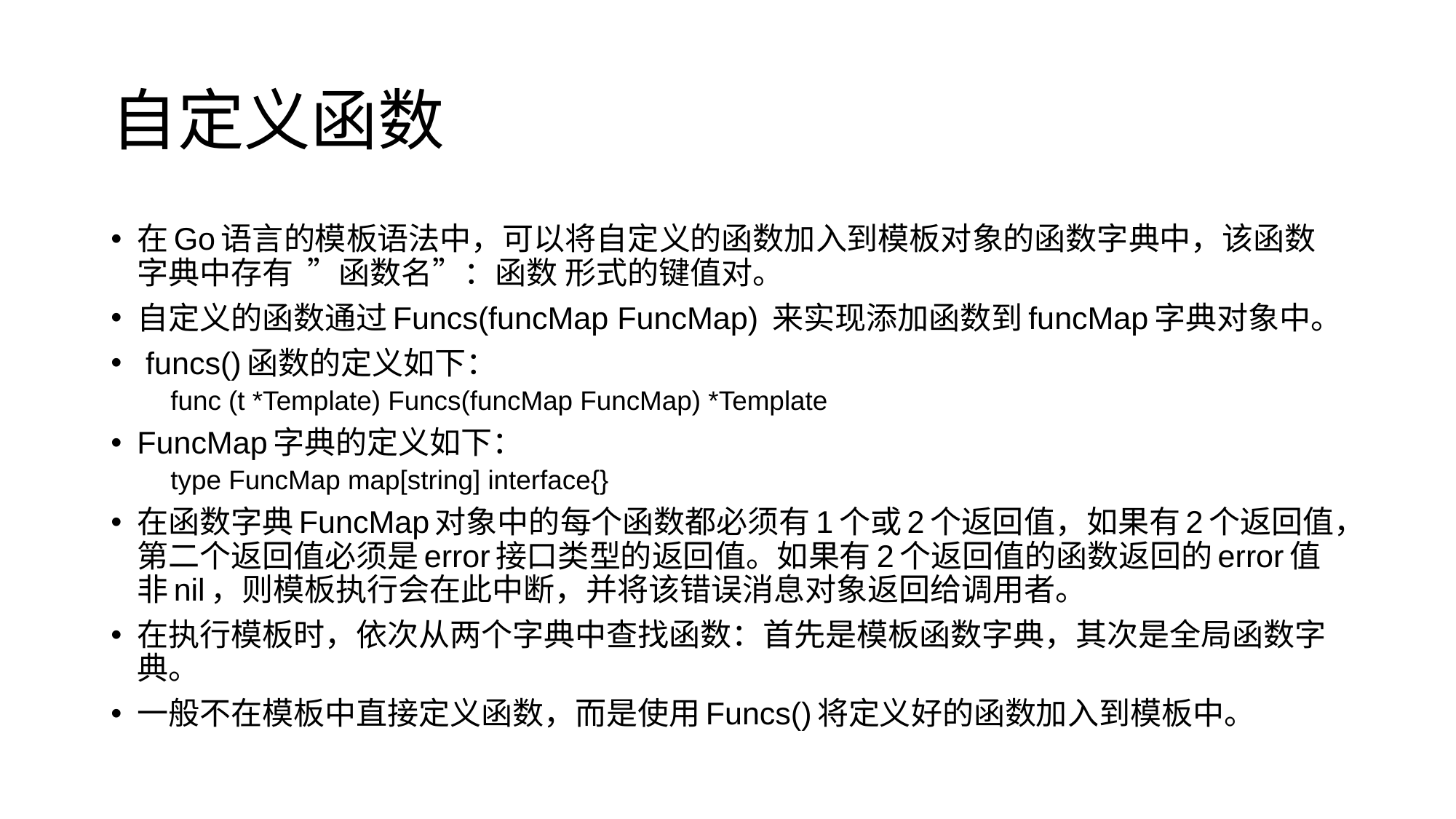

# 自定义函数
在Go语言的模板语法中，可以将自定义的函数加入到模板对象的函数字典中，该函数字典中存有  ”函数名”：函数 形式的键值对。
自定义的函数通过Funcs(funcMap FuncMap) 来实现添加函数到funcMap字典对象中。
 funcs()函数的定义如下：
 func (t *Template) Funcs(funcMap FuncMap) *Template
FuncMap字典的定义如下：
 type FuncMap map[string] interface{}
在函数字典FuncMap对象中的每个函数都必须有1个或2个返回值，如果有2个返回值，第二个返回值必须是error接口类型的返回值。如果有2个返回值的函数返回的error值非nil，则模板执行会在此中断，并将该错误消息对象返回给调用者。
在执行模板时，依次从两个字典中查找函数：首先是模板函数字典，其次是全局函数字典。
一般不在模板中直接定义函数，而是使用Funcs()将定义好的函数加入到模板中。